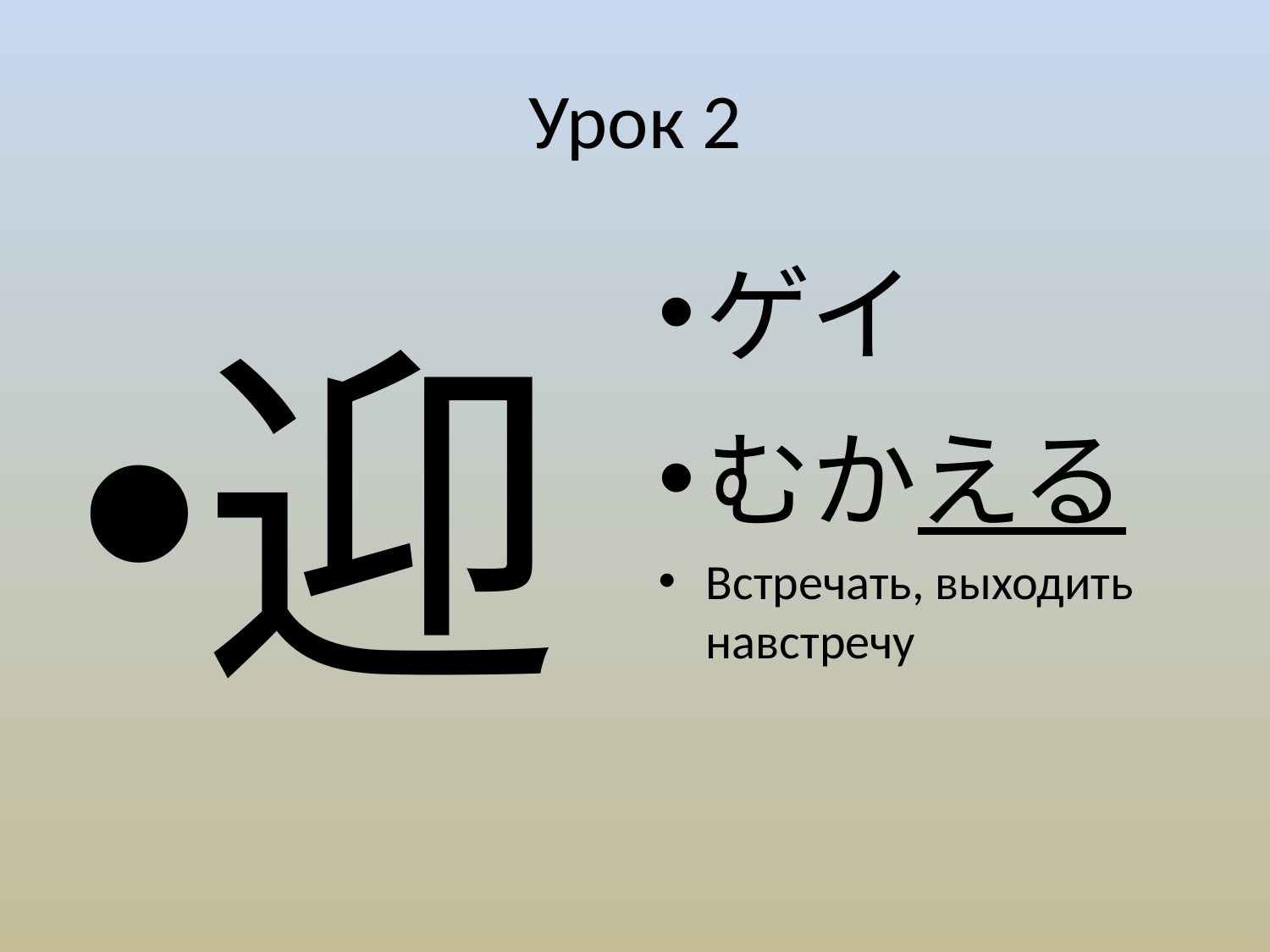

# Урок 2
迎

ゲイ
むかえる
Встречать, выходить навстречу